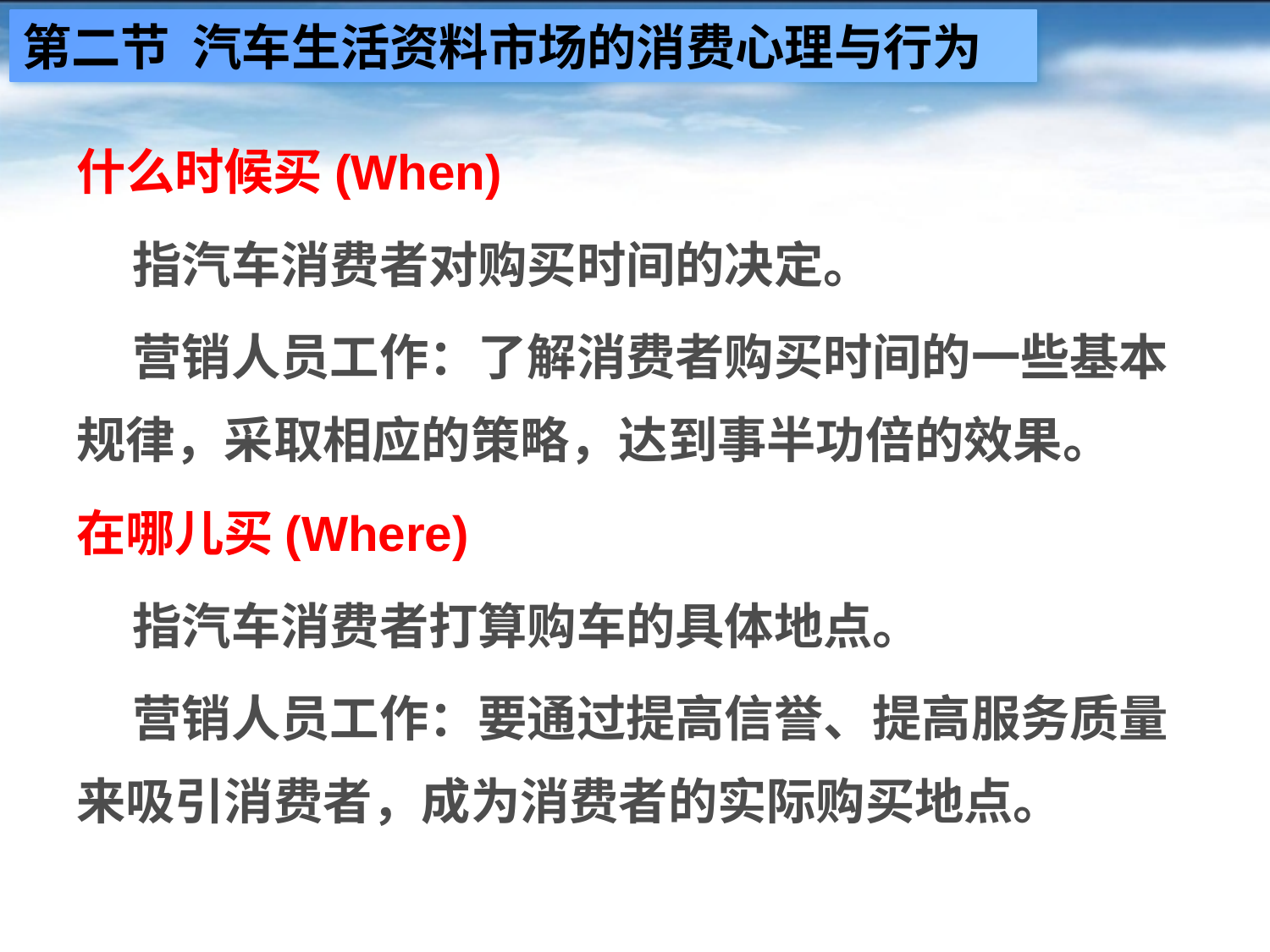

第二节  汽车生活资料市场的消费心理与行为
什么时候买(When)
    指汽车消费者对购买时间的决定。
    营销人员工作：了解消费者购买时间的一些基本规律，采取相应的策略，达到事半功倍的效果。
在哪儿买(Where)
    指汽车消费者打算购车的具体地点。
    营销人员工作：要通过提高信誉、提高服务质量来吸引消费者，成为消费者的实际购买地点。